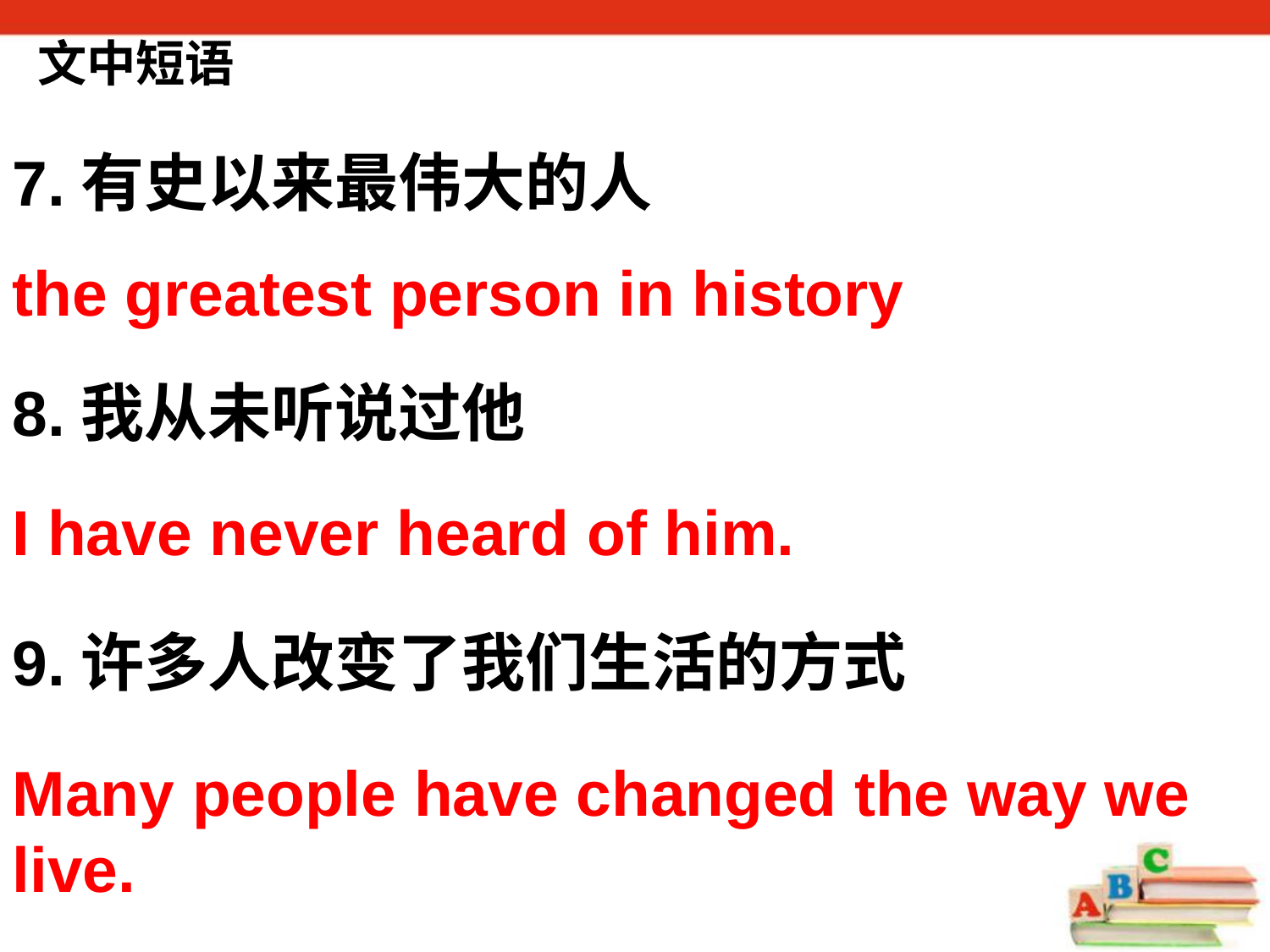

文中短语
7.有史以来最伟大的人
the greatest person in history
8.我从未听说过他
I have never heard of him.
9.许多人改变了我们生活的方式
Many people have changed the way we live.